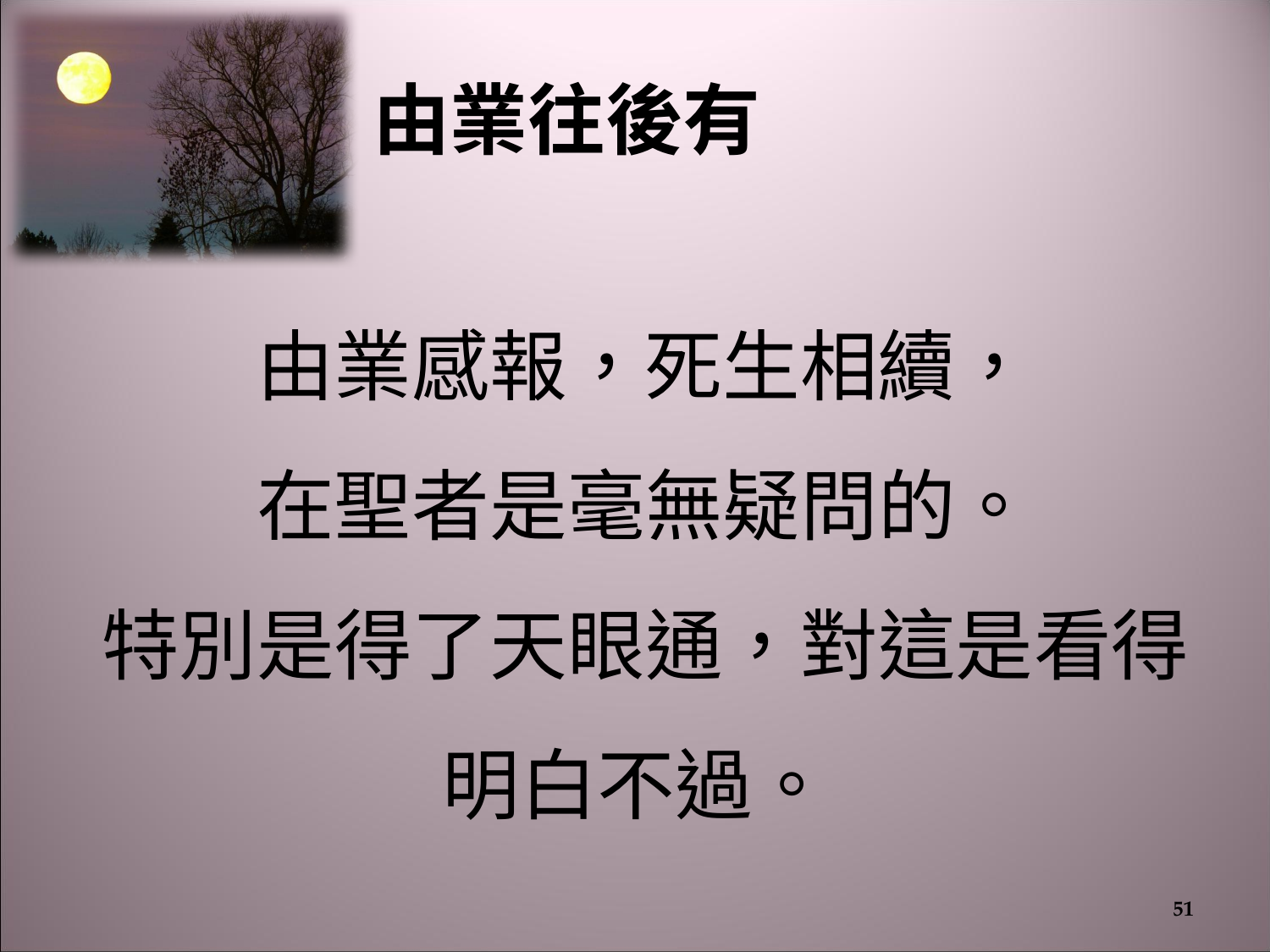

# 由業往後有
由業感報，死生相續，
在聖者是毫無疑問的。
特別是得了天眼通，對這是看得明白不過。

51